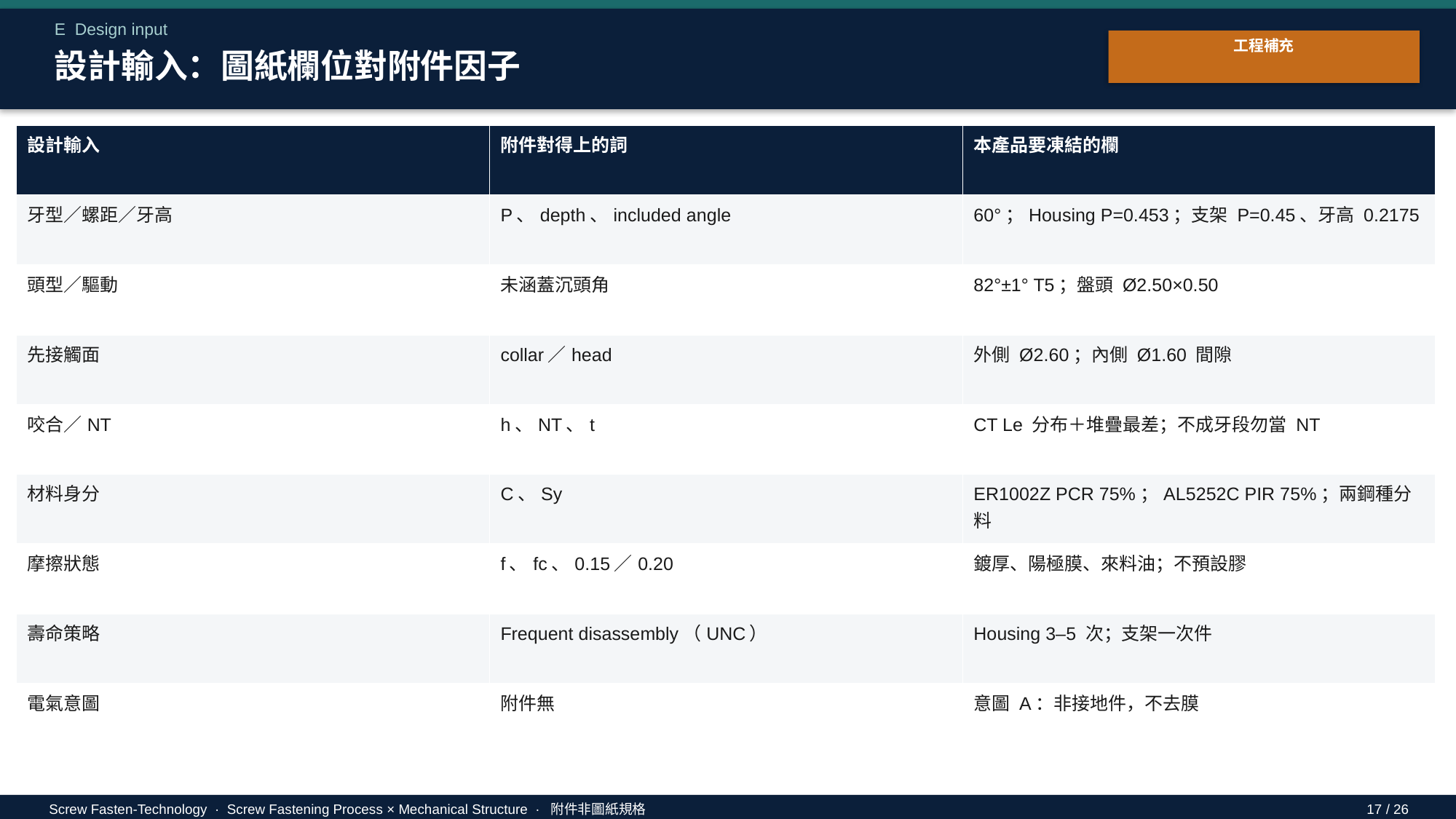

E  Design input

工程補充
設計輸入：圖紙欄位對附件因子
| 設計輸入 | 附件對得上的詞 | 本產品要凍結的欄 |
| --- | --- | --- |
| 牙型／螺距／牙高 | P、depth、included angle | 60°；Housing P=0.453；支架 P=0.45、牙高 0.2175 |
| 頭型／驅動 | 未涵蓋沉頭角 | 82°±1° T5；盤頭 Ø2.50×0.50 |
| 先接觸面 | collar／head | 外側 Ø2.60；內側 Ø1.60 間隙 |
| 咬合／NT | h、NT、t | CT Le 分布＋堆疊最差；不成牙段勿當 NT |
| 材料身分 | C、Sy | ER1002Z PCR 75%；AL5252C PIR 75%；兩鋼種分料 |
| 摩擦狀態 | f、fc、0.15／0.20 | 鍍厚、陽極膜、來料油；不預設膠 |
| 壽命策略 | Frequent disassembly（UNC） | Housing 3–5 次；支架一次件 |
| 電氣意圖 | 附件無 | 意圖 A：非接地件，不去膜 |

Screw Fasten-Technology  ·  Screw Fastening Process × Mechanical Structure  ·  附件非圖紙規格
17 / 26